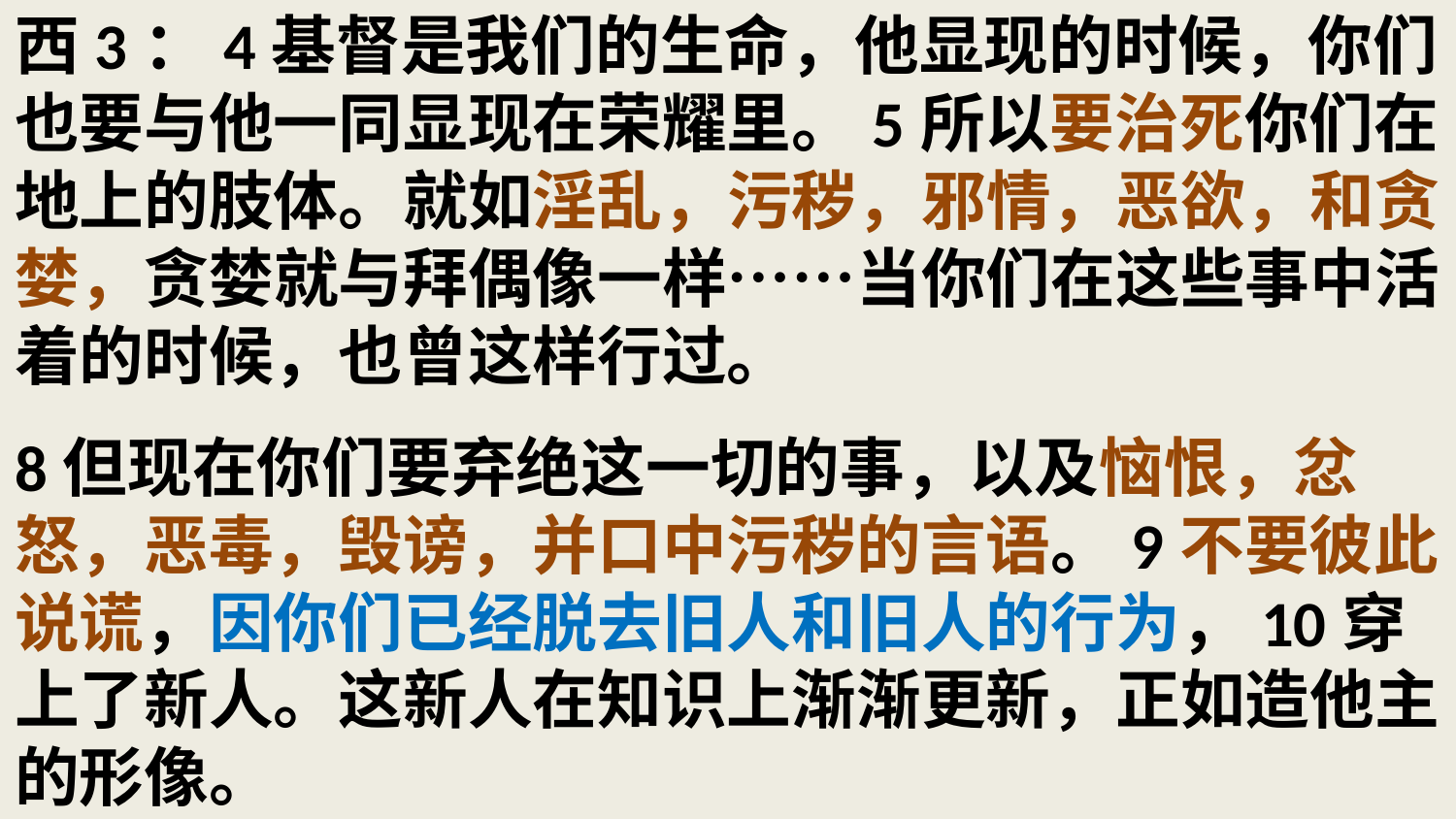

# 西3：4基督是我们的生命，他显现的时候，你们也要与他一同显现在荣耀里。5所以要治死你们在地上的肢体。就如淫乱，污秽，邪情，恶欲，和贪婪，贪婪就与拜偶像一样……当你们在这些事中活着的时候，也曾这样行过。 8但现在你们要弃绝这一切的事，以及恼恨，忿怒，恶毒，毁谤，并口中污秽的言语。9不要彼此说谎，因你们已经脱去旧人和旧人的行为，10穿上了新人。这新人在知识上渐渐更新，正如造他主的形像。